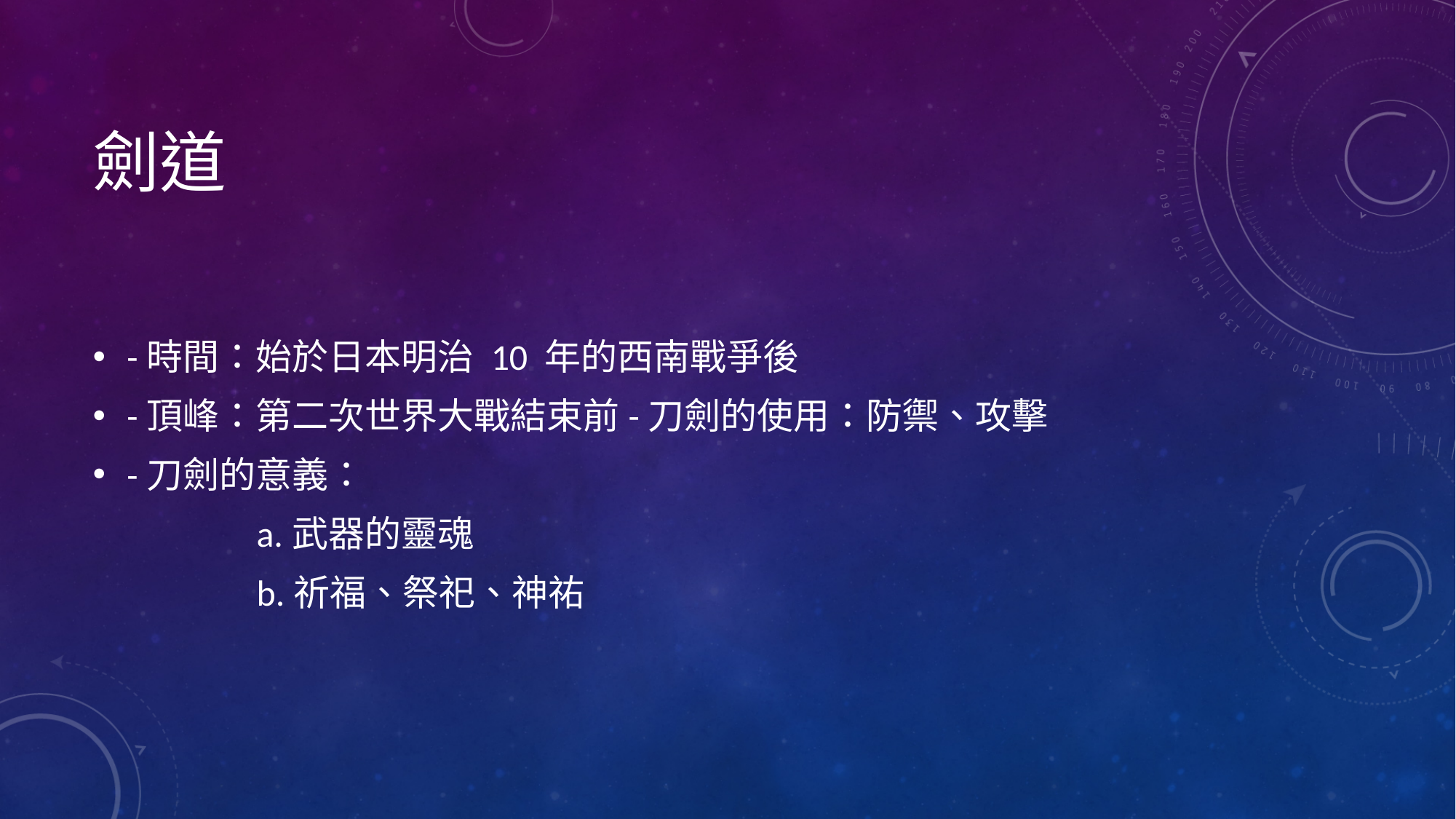

# 劍道
-時間：始於日本明治 10 年的西南戰爭後
-頂峰：第二次世界大戰結束前-刀劍的使用：防禦、攻擊
-刀劍的意義：
                    a.武器的靈魂
                    b.祈福、祭祀、神祐